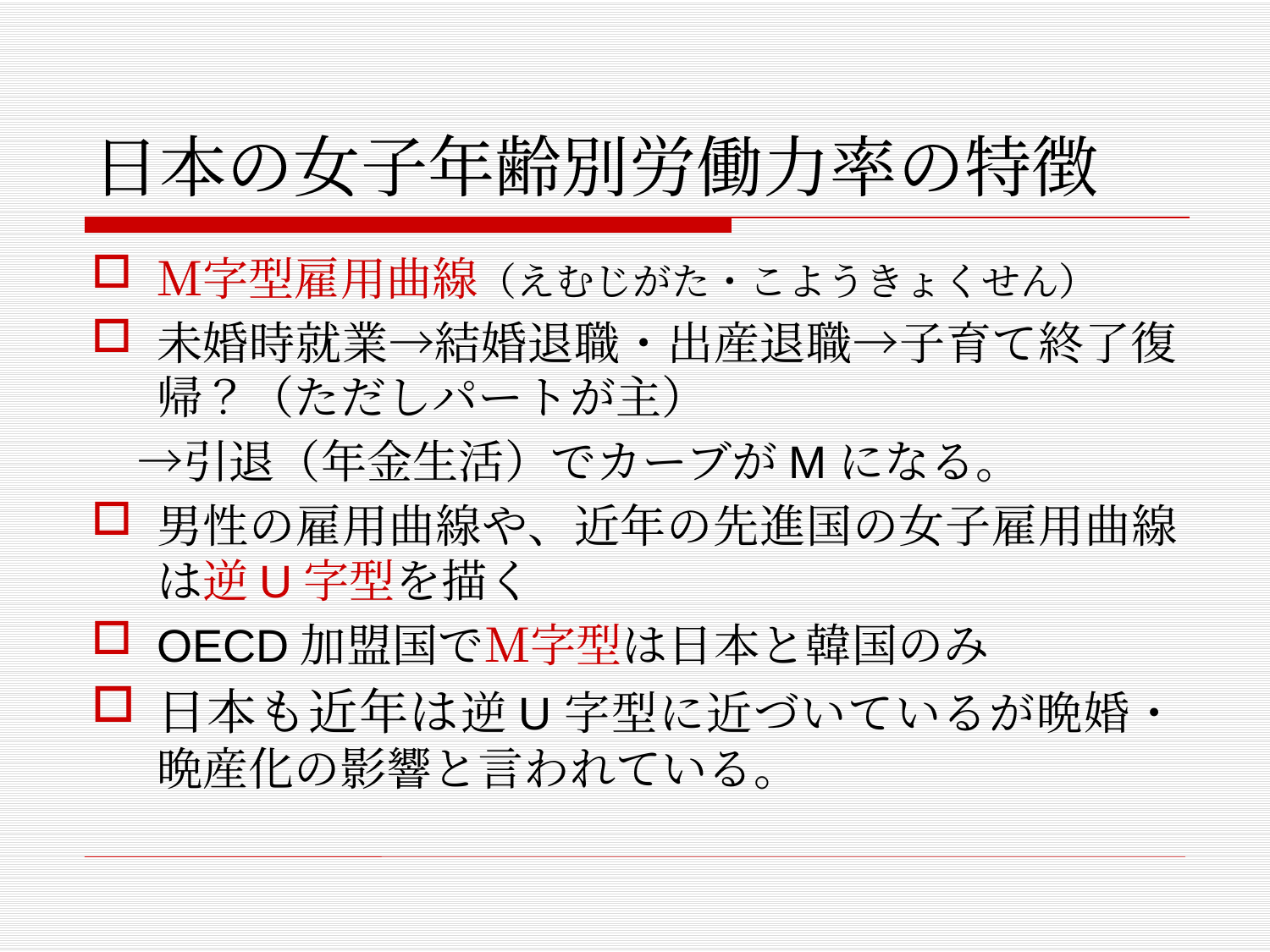

# 日本の女子年齢別労働力率の特徴
Ｍ字型雇用曲線（えむじがた・こようきょくせん）
未婚時就業→結婚退職・出産退職→子育て終了復帰？（ただしパートが主）
　→引退（年金生活）でカーブがMになる。
男性の雇用曲線や、近年の先進国の女子雇用曲線は逆U字型を描く
OECD加盟国でＭ字型は日本と韓国のみ
日本も近年は逆U字型に近づいているが晩婚・晩産化の影響と言われている。